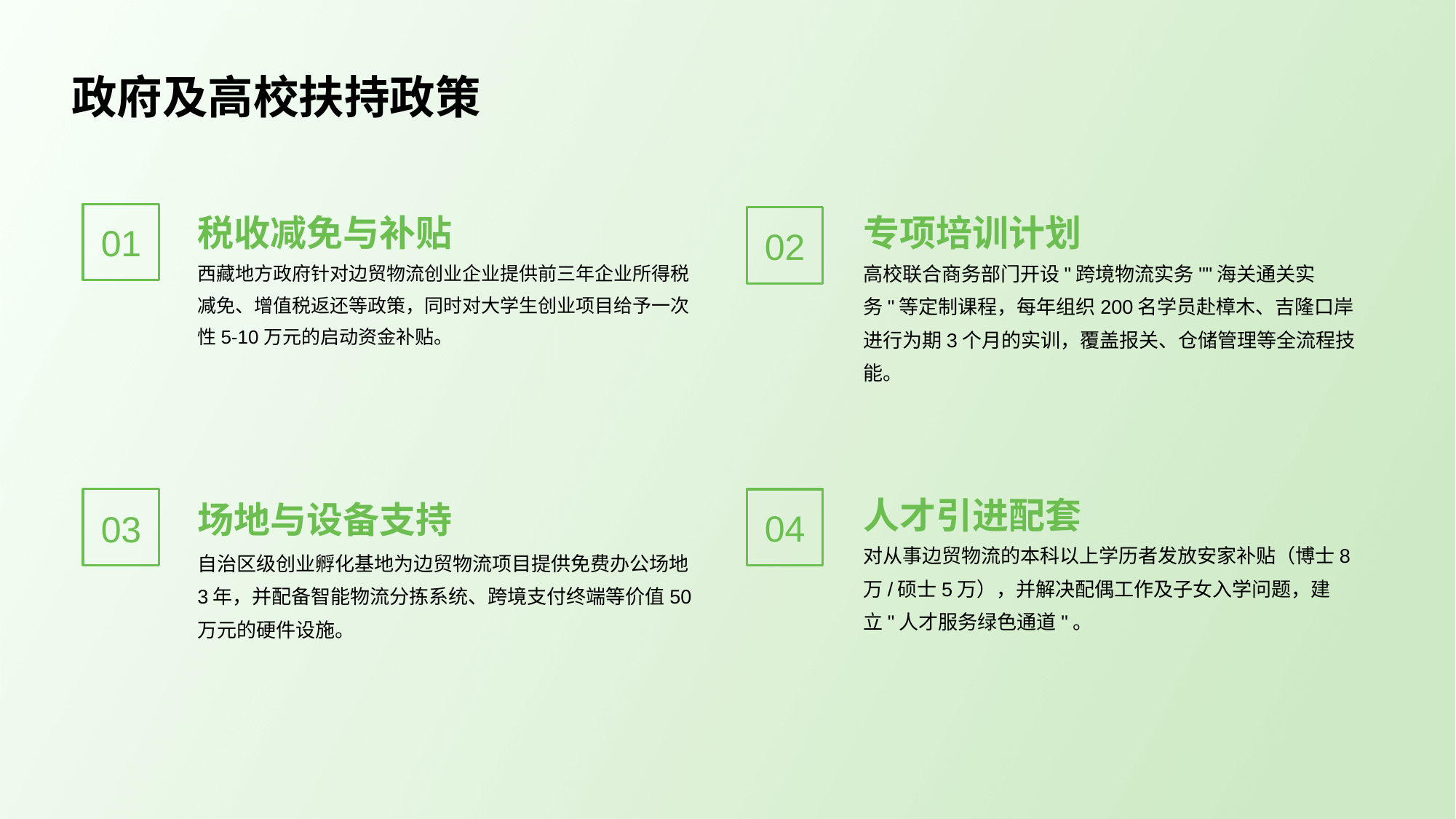

政府及高校扶持政策
专项培训计划
税收减免与补贴

01
02
高校联合商务部门开设"跨境物流实务""海关通关实务"等定制课程，每年组织200名学员赴樟木、吉隆口岸进行为期3个月的实训，覆盖报关、仓储管理等全流程技能。
西藏地方政府针对边贸物流创业企业提供前三年企业所得税减免、增值税返还等政策，同时对大学生创业项目给予一次性5-10万元的启动资金补贴。
人才引进配套
场地与设备支持

04
03
对从事边贸物流的本科以上学历者发放安家补贴（博士8万/硕士5万），并解决配偶工作及子女入学问题，建立"人才服务绿色通道"。
自治区级创业孵化基地为边贸物流项目提供免费办公场地3年，并配备智能物流分拣系统、跨境支付终端等价值50万元的硬件设施。